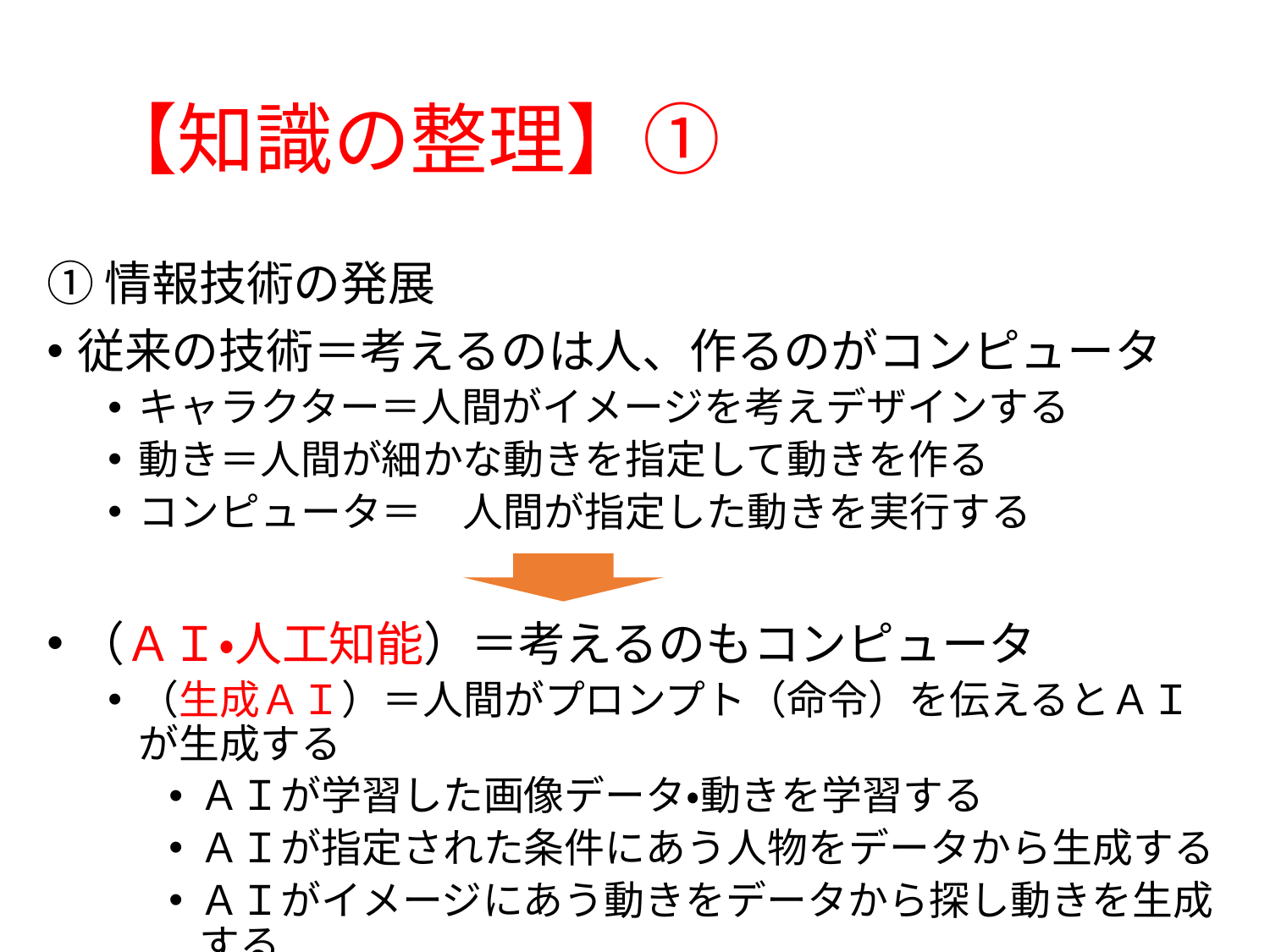

# 【知識の整理】①
①情報技術の発展
従来の技術＝考えるのは人、作るのがコンピュータ
キャラクター＝人間がイメージを考えデザインする
動き＝人間が細かな動きを指定して動きを作る
コンピュータ＝　人間が指定した動きを実行する

（ＡＩ・人工知能）＝考えるのもコンピュータ
（生成ＡＩ）＝人間がプロンプト（命令）を伝えるとＡＩが生成する
ＡＩが学習した画像データ・動きを学習する
ＡＩが指定された条件にあう人物をデータから生成する
ＡＩがイメージにあう動きをデータから探し動きを生成する